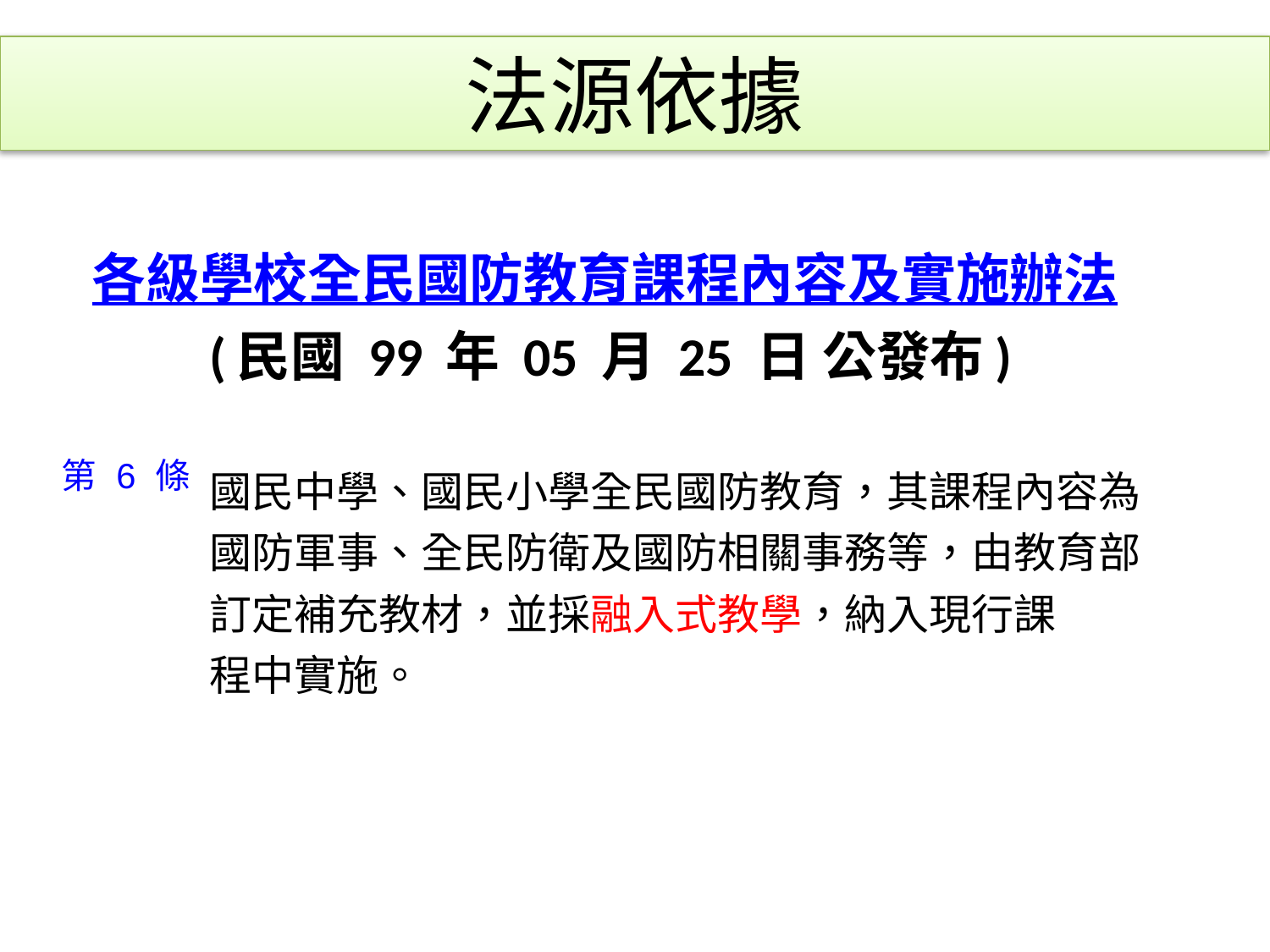

法源依據
# 各級學校全民國防教育課程內容及實施辦法  (民國 99 年 05 月 25 日 公發布)
| 第  6  條 | 國民中學、國民小學全民國防教育，其課程內容為國防軍事、全民防衛及國防相關事務等，由教育部訂定補充教材，並採融入式教學，納入現行課 程中實施。 |
| --- | --- |